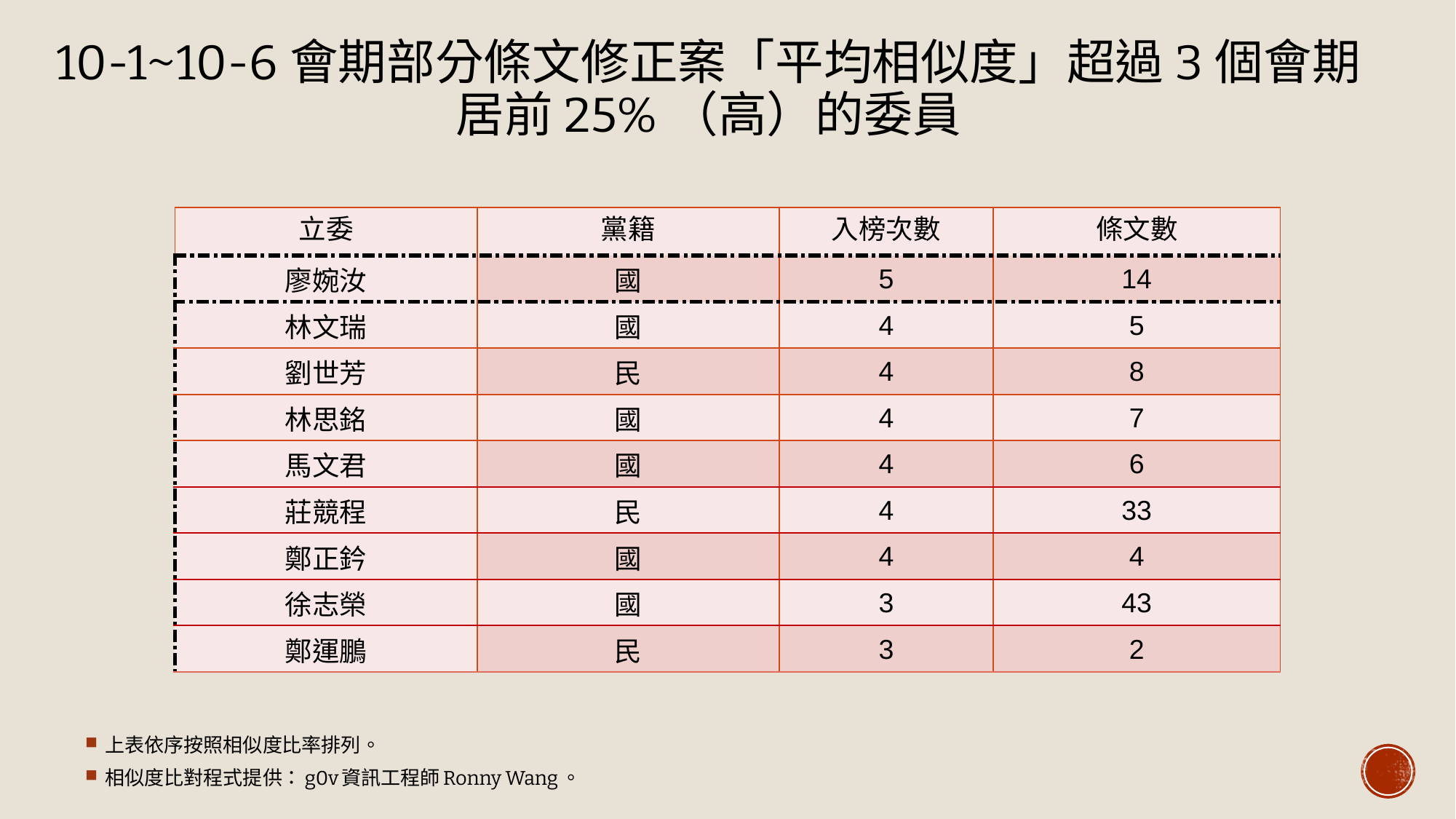

# 10-1~10-6會期部分條文修正案「平均相似度」超過3個會期 居前25%（高）的委員
| 立委 | 黨籍 | 入榜次數 | 條文數 |
| --- | --- | --- | --- |
| 廖婉汝 | 國 | 5 | 14 |
| 林文瑞 | 國 | 4 | 5 |
| 劉世芳 | 民 | 4 | 8 |
| 林思銘 | 國 | 4 | 7 |
| 馬文君 | 國 | 4 | 6 |
| 莊競程 | 民 | 4 | 33 |
| 鄭正鈐 | 國 | 4 | 4 |
| 徐志榮 | 國 | 3 | 43 |
| 鄭運鵬 | 民 | 3 | 2 |
上表依序按照相似度比率排列。
相似度比對程式提供：g0v資訊工程師Ronny Wang。